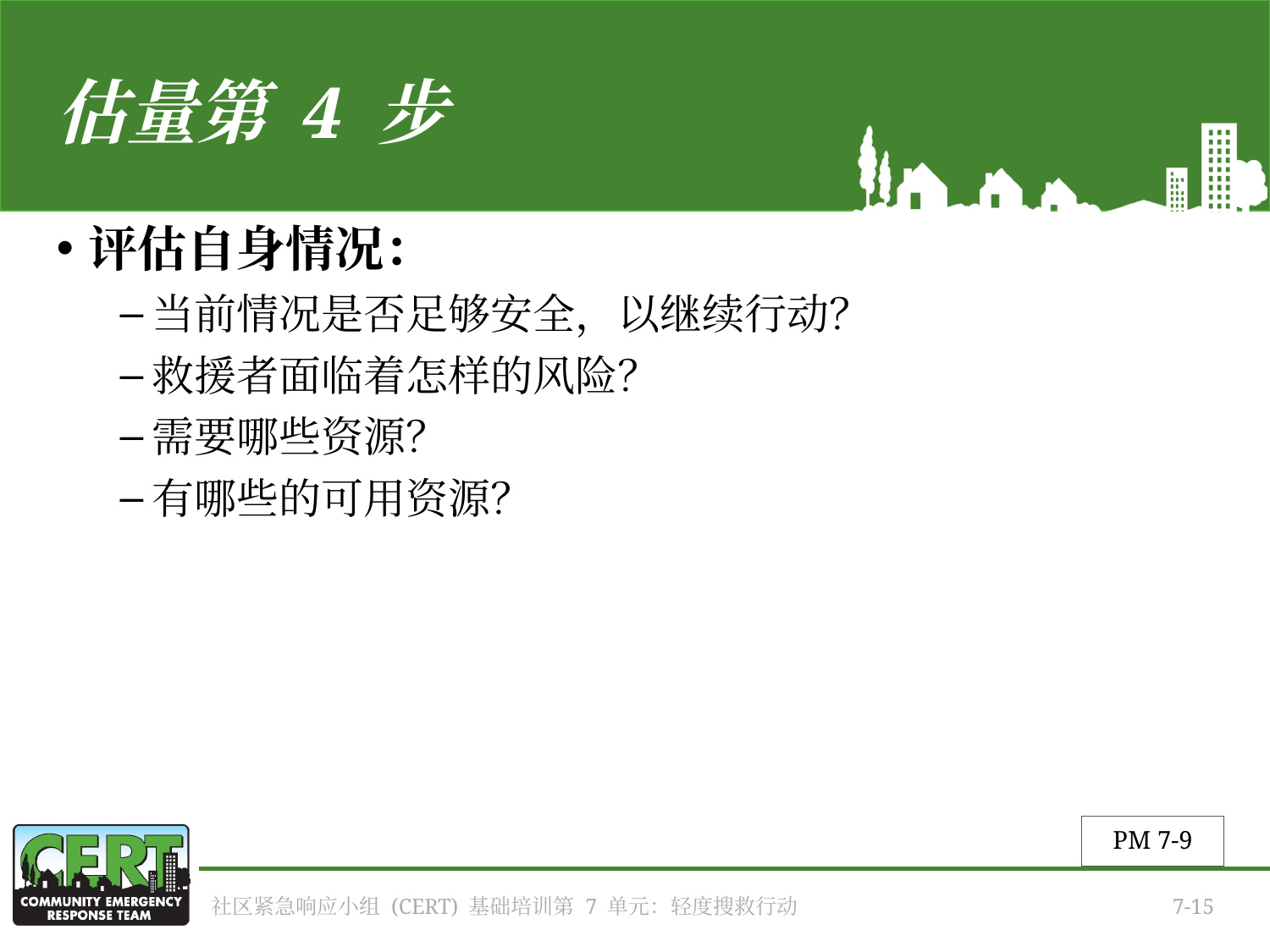

# 估量第 4 步
评估自身情况：
当前情况是否足够安全，以继续行动？
救援者面临着怎样的风险？
需要哪些资源？
有哪些的可用资源？
PM 7-9
社区紧急响应小组 (CERT) 基础培训第 7 单元：轻度搜救行动
7-15